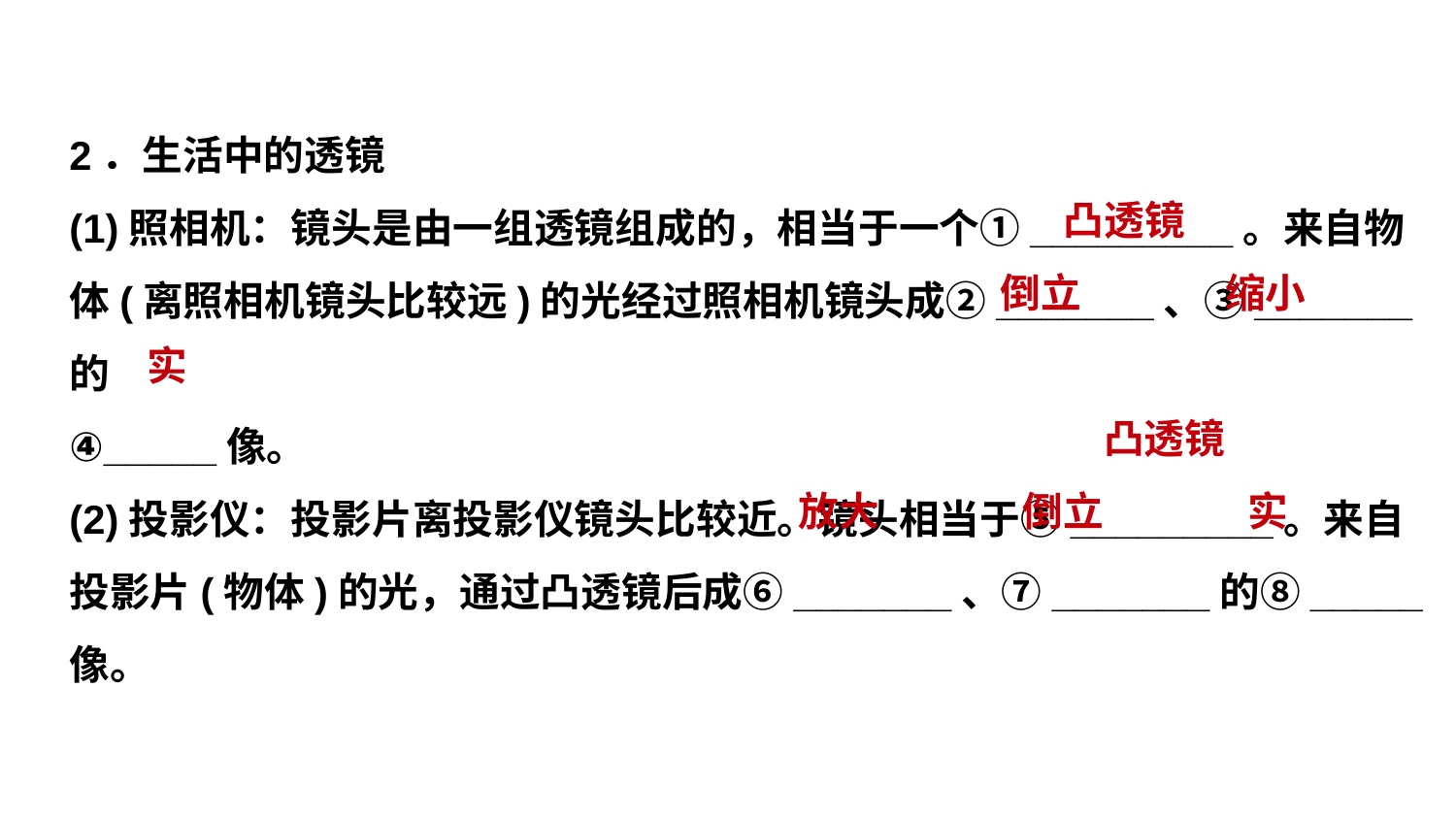

2．生活中的透镜
(1)照相机：镜头是由一组透镜组成的，相当于一个①_________。来自物
体(离照相机镜头比较远)的光经过照相机镜头成②_______、③_______的
④_____像。
(2)投影仪：投影片离投影仪镜头比较近。镜头相当于⑤_________。来自
投影片(物体)的光，通过凸透镜后成⑥_______、⑦_______的⑧_____像。
 凸透镜
 倒立
 缩小
 实
 凸透镜
 放大
 倒立
 实